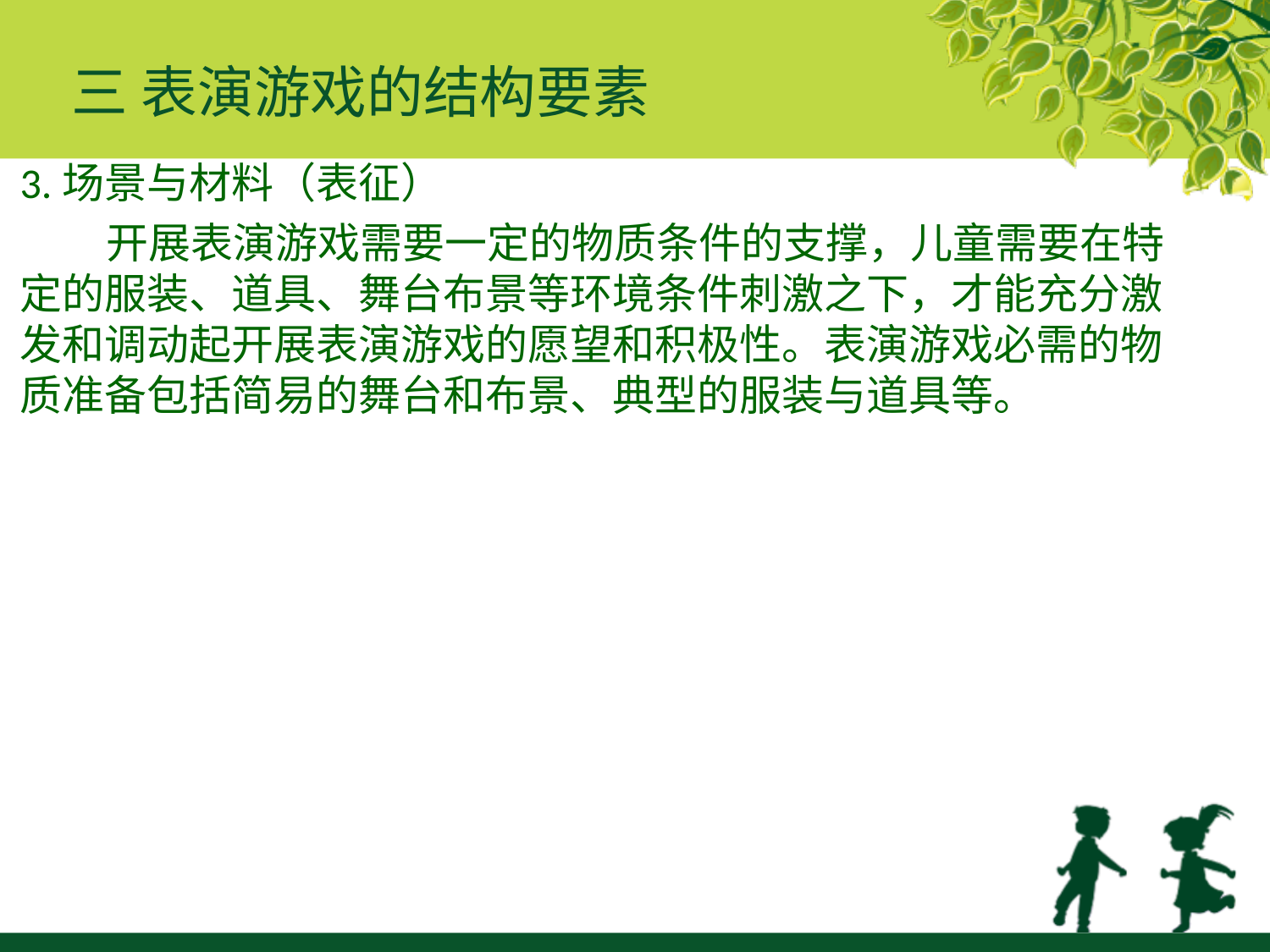

# 三 表演游戏的结构要素
3.场景与材料（表征）
        开展表演游戏需要一定的物质条件的支撑，儿童需要在特定的服装、道具、舞台布景等环境条件刺激之下，才能充分激发和调动起开展表演游戏的愿望和积极性。表演游戏必需的物质准备包括简易的舞台和布景、典型的服装与道具等。